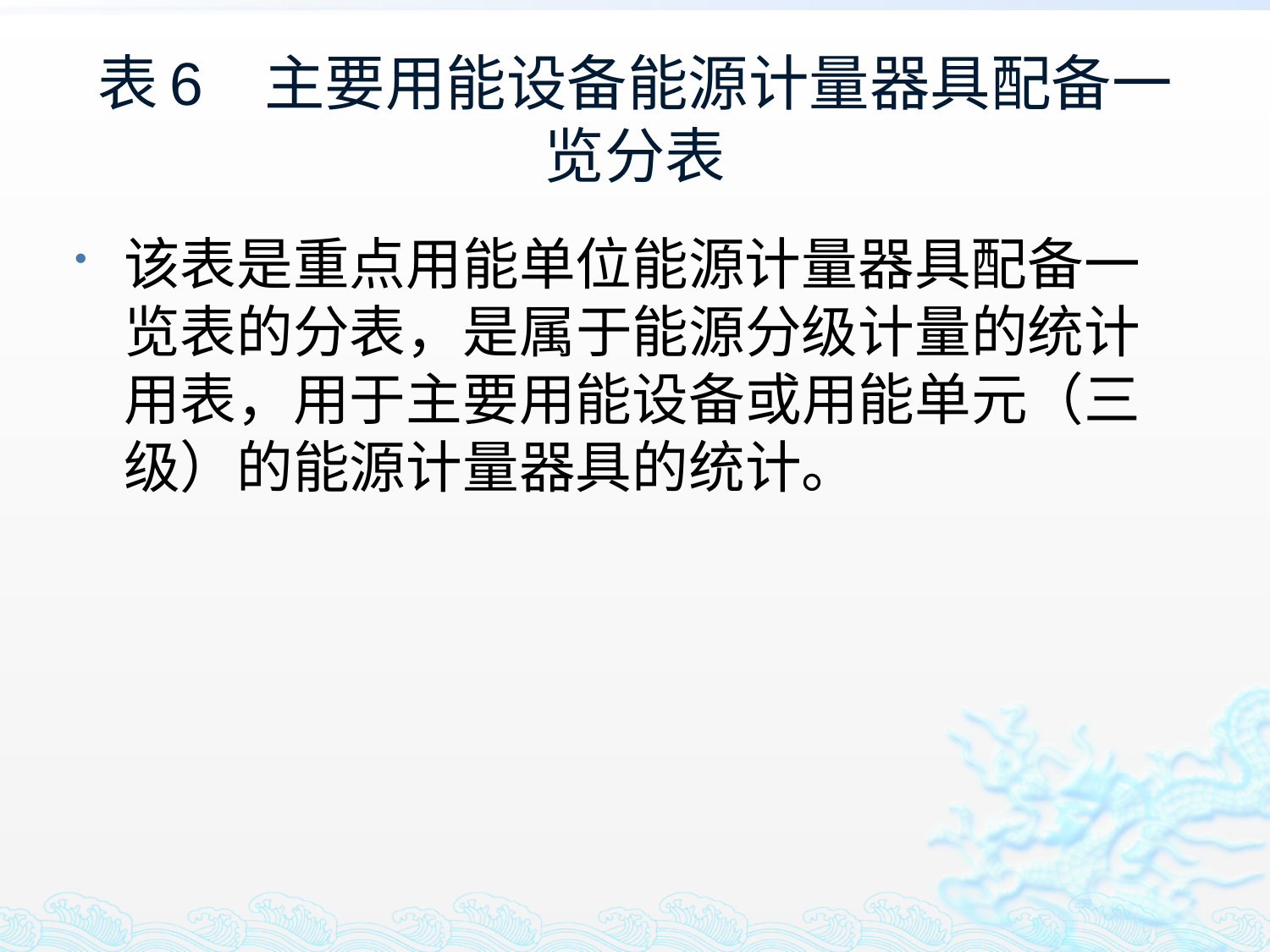

# 表6   主要用能设备能源计量器具配备一览分表
该表是重点用能单位能源计量器具配备一览表的分表，是属于能源分级计量的统计用表，用于主要用能设备或用能单元（三级）的能源计量器具的统计。